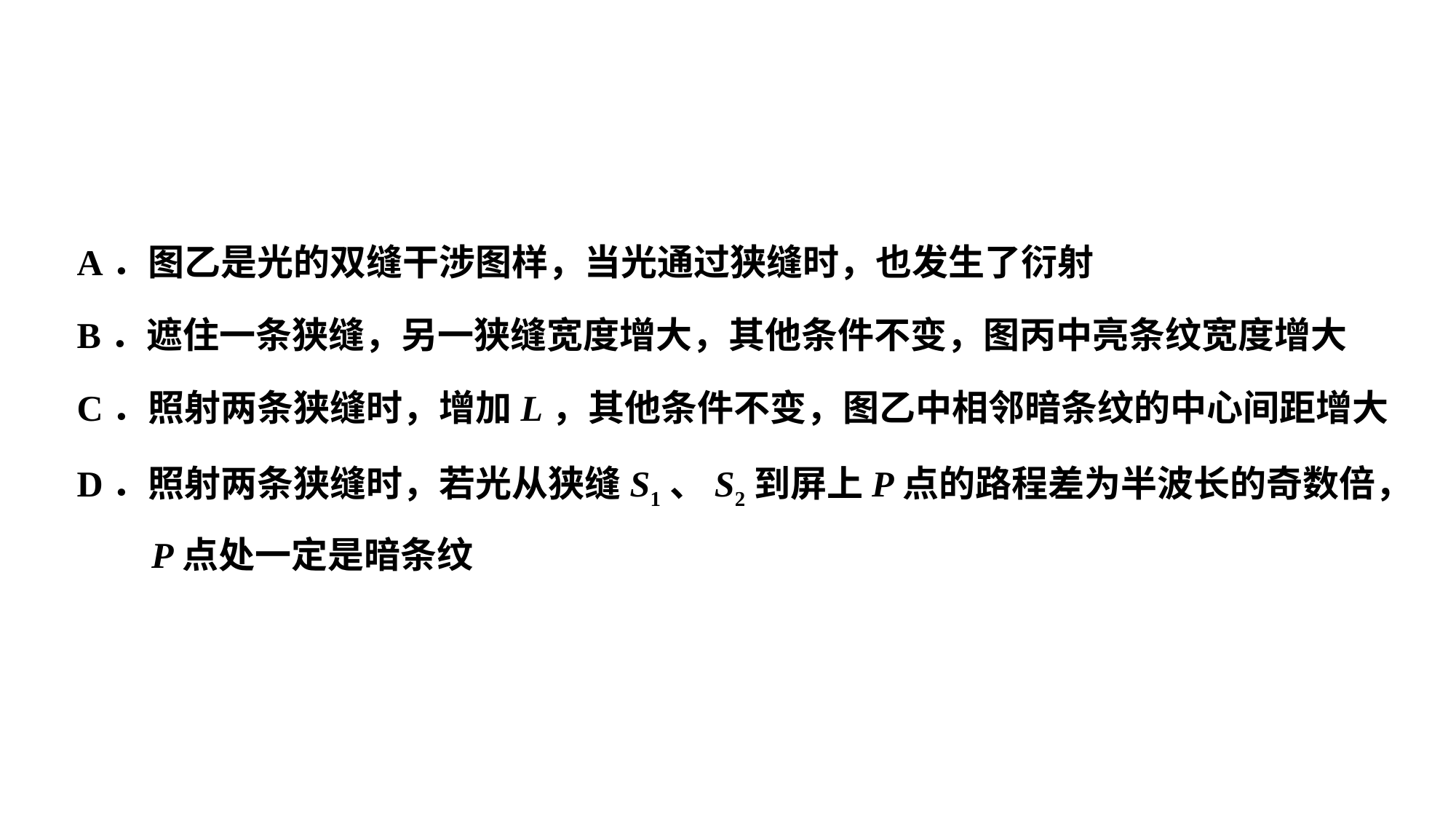

A．图乙是光的双缝干涉图样，当光通过狭缝时，也发生了衍射
B．遮住一条狭缝，另一狭缝宽度增大，其他条件不变，图丙中亮条纹宽度增大
C．照射两条狭缝时，增加L，其他条件不变，图乙中相邻暗条纹的中心间距增大
D．照射两条狭缝时，若光从狭缝S1、S2到屏上P点的路程差为半波长的奇数倍，P点处一定是暗条纹